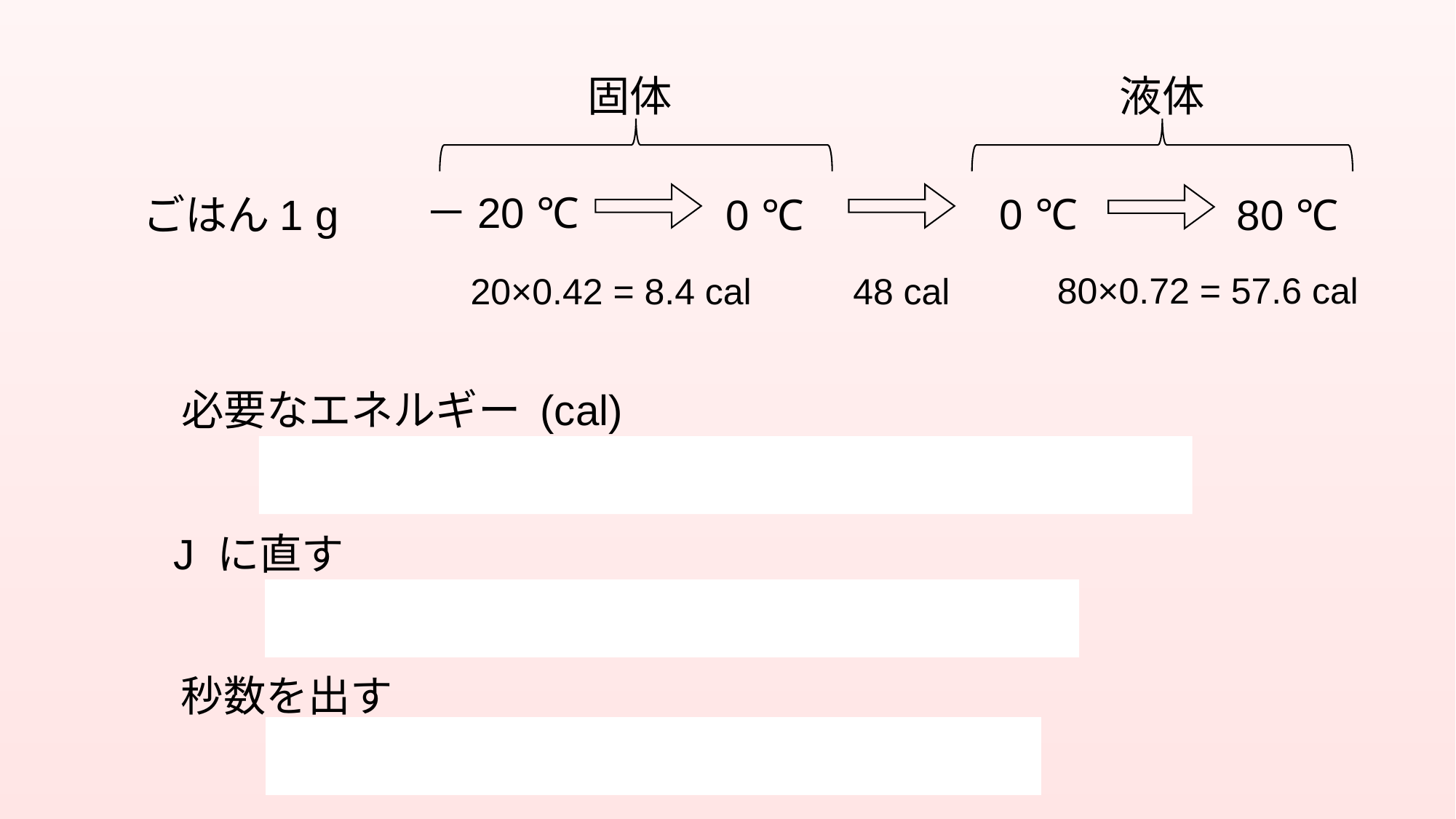

固体
液体
－20 ℃
0 ℃
ごはん1 g
0 ℃
80 ℃

80×0.72 = 57.6 cal
48 cal
20×0.42 = 8.4 cal
必要なエネルギー (cal)

150 × ( 8.4+48+57.6 ) = 17100 cal = 17.1 kcal
J に直す

17.1 kcal × 4.2 J/cal = 71.82 kJ ≒ 72 kJ
秒数を出す

72 kJ÷ 0.5 kJ/s = 144 s（2 分 24 秒）